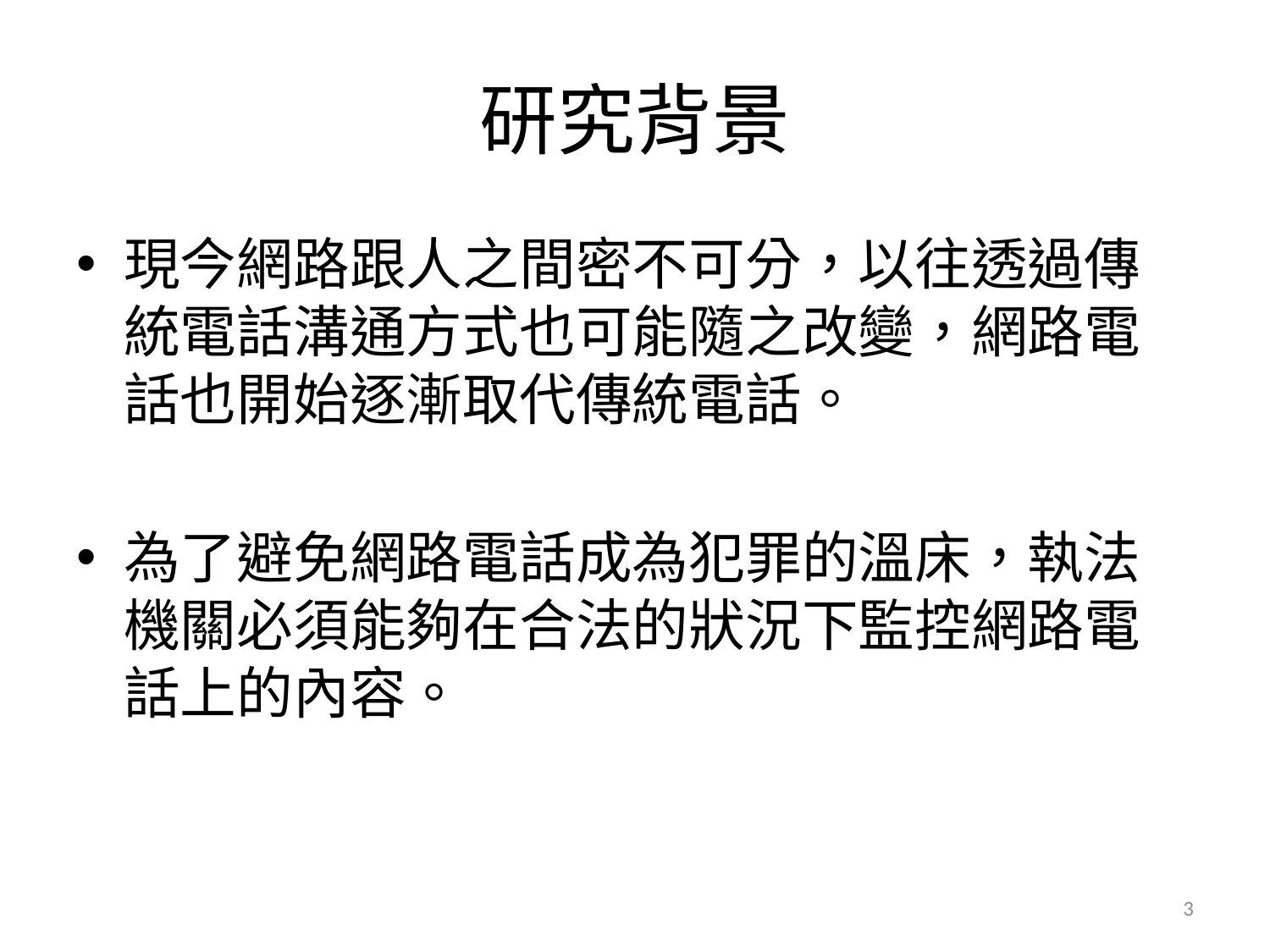

# 研究背景
現今網路跟人之間密不可分，以往透過傳統電話溝通方式也可能隨之改變，網路電話也開始逐漸取代傳統電話。

為了避免網路電話成為犯罪的溫床，執法機關必須能夠在合法的狀況下監控網路電話上的內容。

3